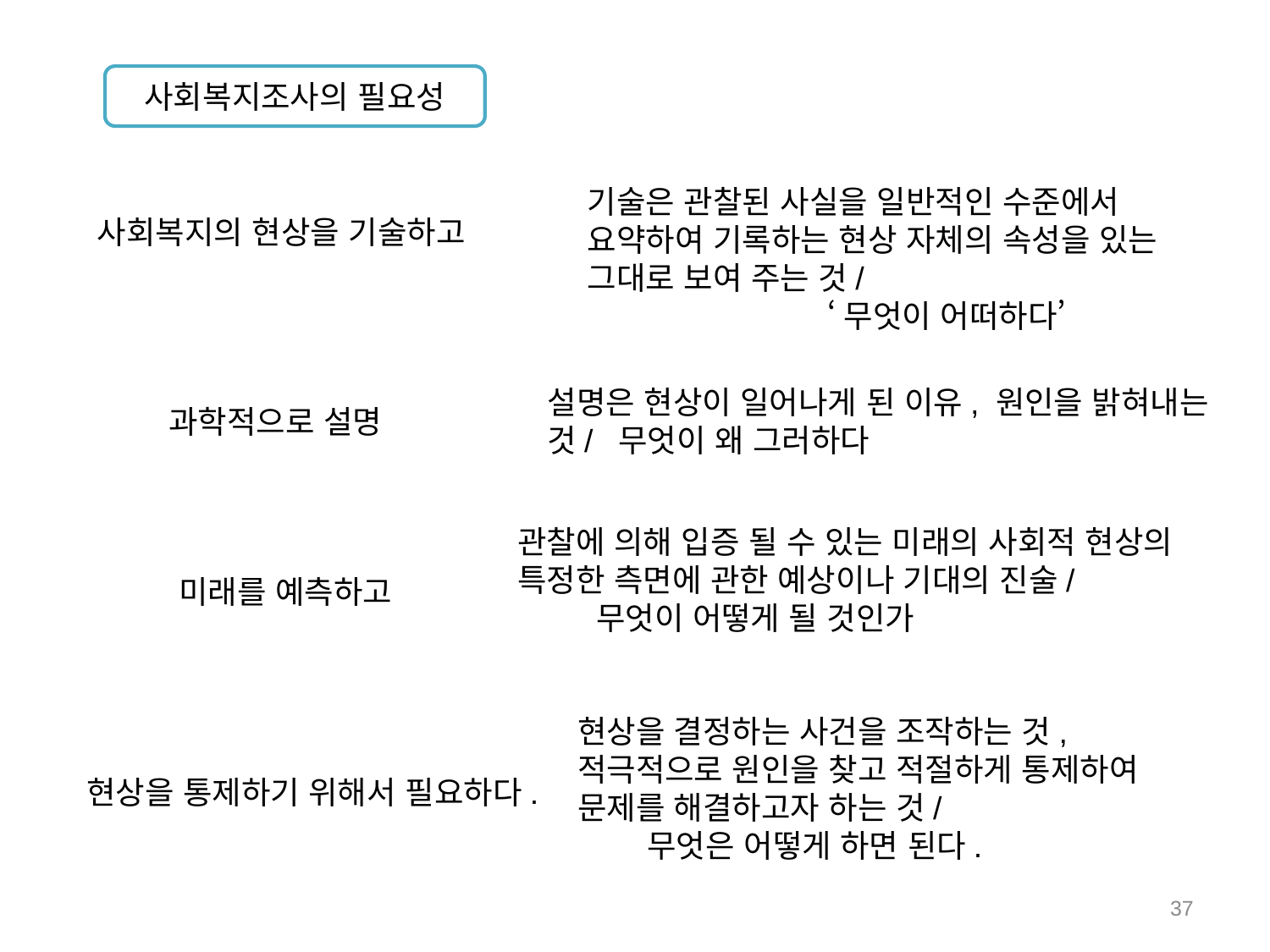

사회복지조사의 필요성
기술은 관찰된 사실을 일반적인 수준에서 요약하여 기록하는 현상 자체의 속성을 있는 그대로 보여 주는 것/
                           ‘무엇이 어떠하다’
사회복지의 현상을 기술하고
설명은 현상이 일어나게 된 이유, 원인을 밝혀내는 것/  무엇이 왜 그러하다
과학적으로 설명
관찰에 의해 입증 될 수 있는 미래의 사회적 현상의 특정한 측면에 관한 예상이나 기대의 진술/
        무엇이 어떻게 될 것인가
미래를 예측하고
현상을 결정하는 사건을 조작하는 것, 적극적으로 원인을 찾고 적절하게 통제하여 문제를 해결하고자 하는 것/
       무엇은 어떻게 하면 된다.
현상을 통제하기 위해서 필요하다.
37